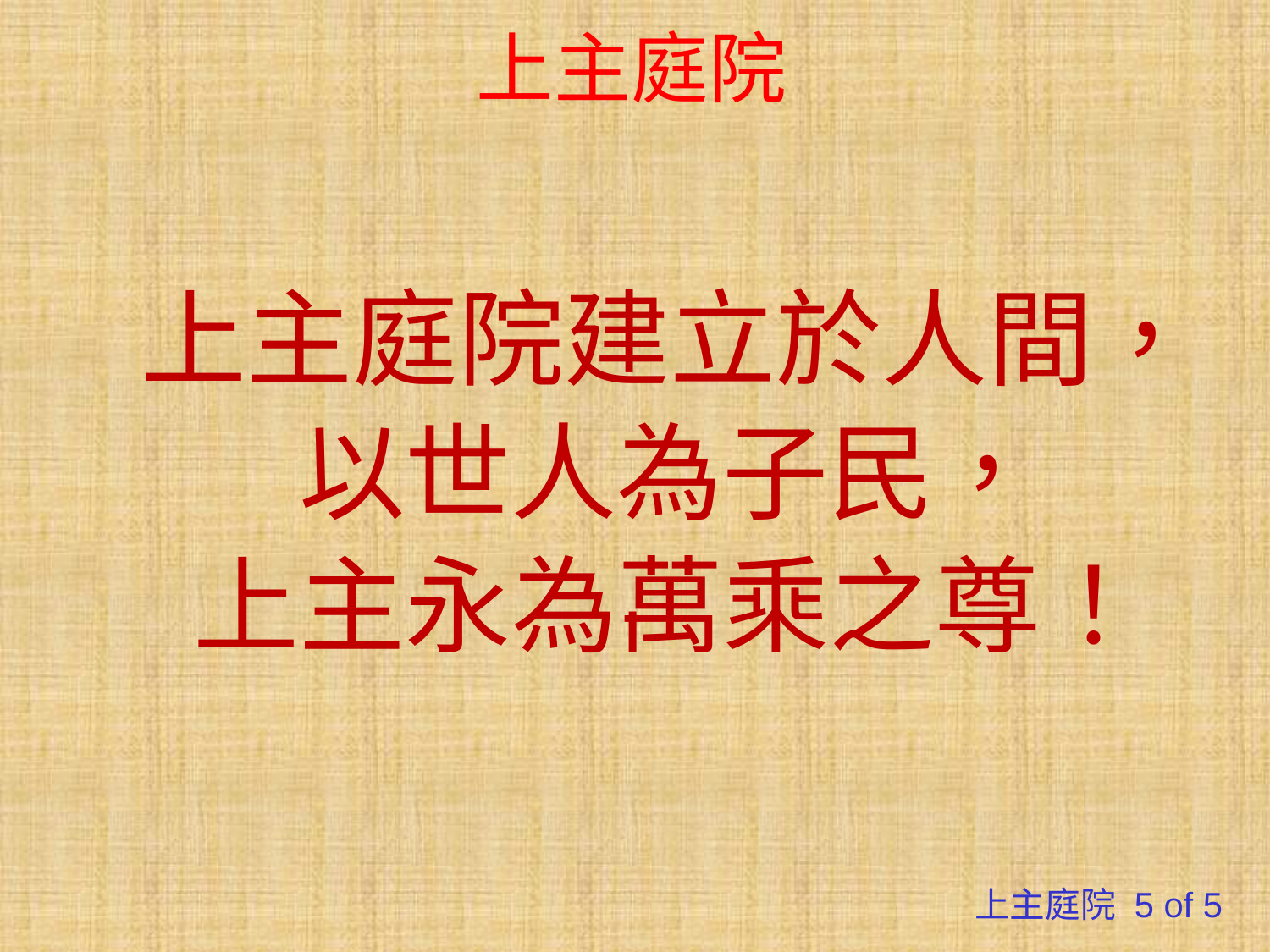

# 上主庭院
上主庭院建立於人間，
以世人為子民，
上主永為萬乘之尊！
上主庭院 5 of 5